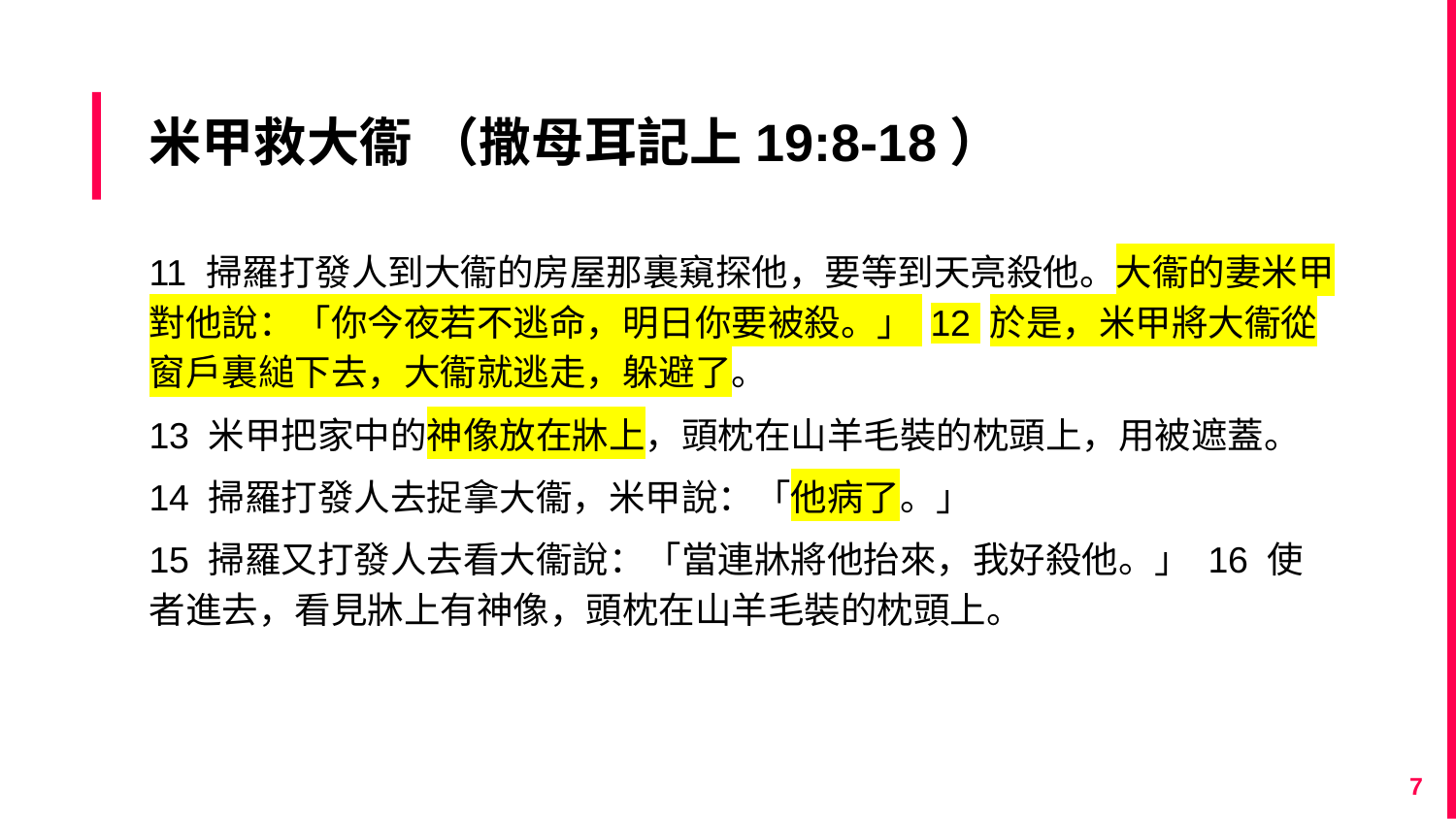

# 米甲救大衞 （撒母耳記上19:8-18）
11 掃羅打發人到大衞的房屋那裏窺探他，要等到天亮殺他。大衞的妻米甲對他說：「你今夜若不逃命，明日你要被殺。」 12 於是，米甲將大衞從窗戶裏縋下去，大衞就逃走，躲避了。
13 米甲把家中的神像放在牀上，頭枕在山羊毛裝的枕頭上，用被遮蓋。
14 掃羅打發人去捉拿大衞，米甲說：「他病了。」
15 掃羅又打發人去看大衞說：「當連牀將他抬來，我好殺他。」 16 使者進去，看見牀上有神像，頭枕在山羊毛裝的枕頭上。

7